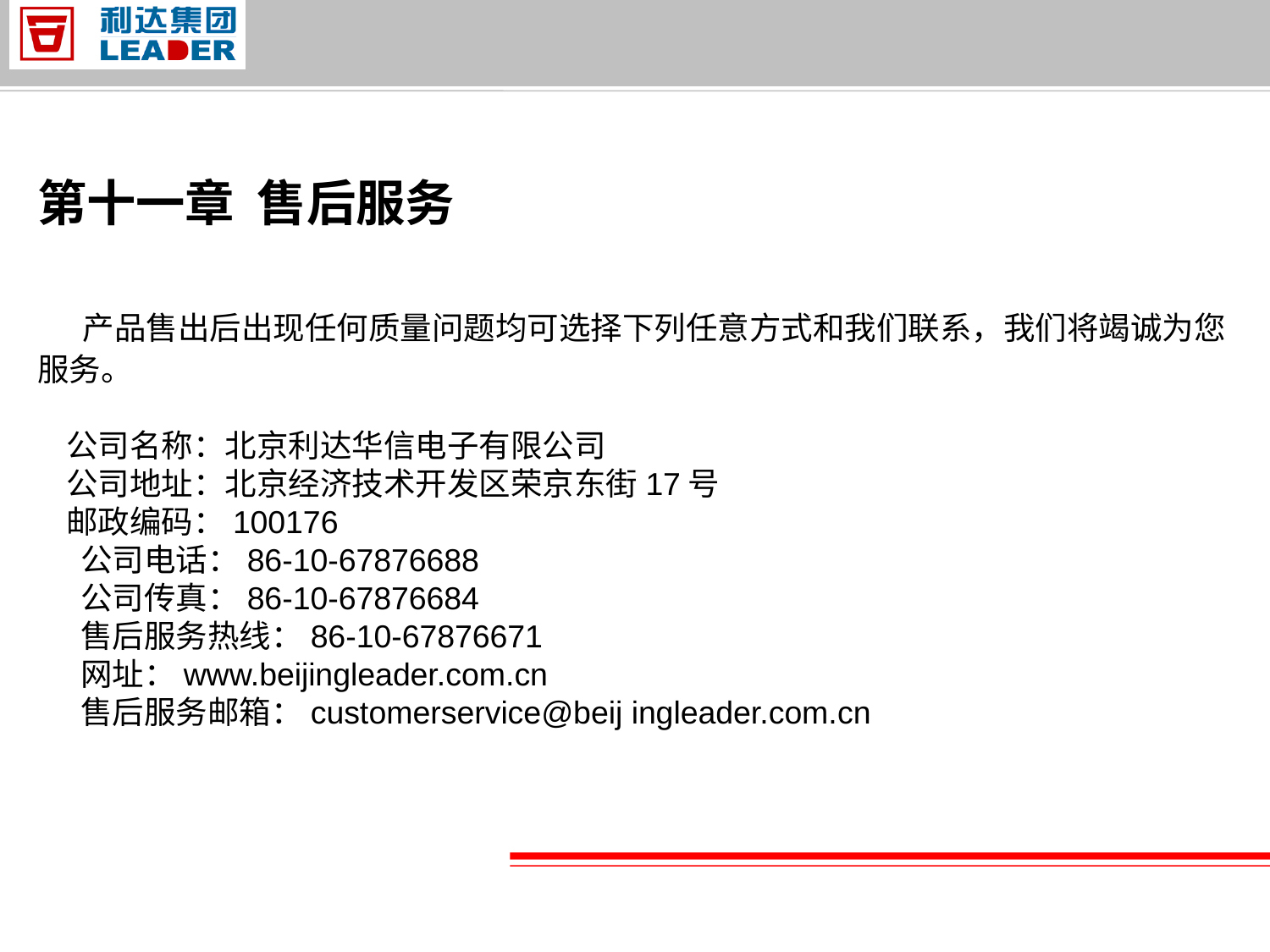

第十一章  售后服务
    产品售出后出现任何质量问题均可选择下列任意方式和我们联系，我们将竭诚为您服务。
    公司名称：北京利达华信电子有限公司
    公司地址：北京经济技术开发区荣京东街17号
    邮政编码：100176
    公司电话：86-10-67876688
    公司传真：86-10-67876684
    售后服务热线：86-10-67876671
    网址：www.beijingleader.com.cn
    售后服务邮箱：customerservice@beij ingleader.com.cn